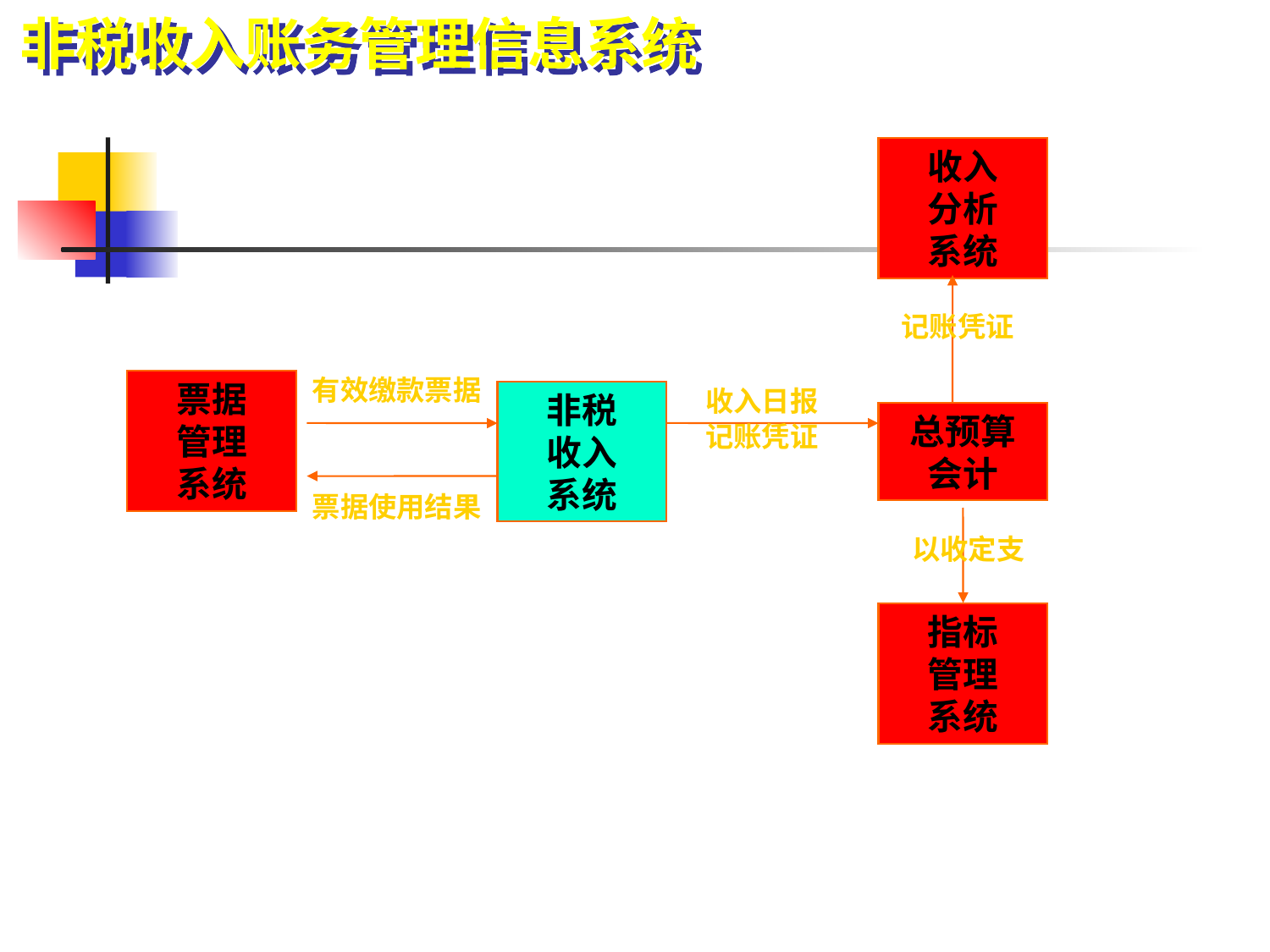

非税收入账务管理信息系统
收入
分析
系统

记账凭证
票据
管理
系统
有效缴款票据

非税
收入
系统
收入日报
记账凭证
总预算
会计

票据使用结果

以收定支
指标
管理
系统